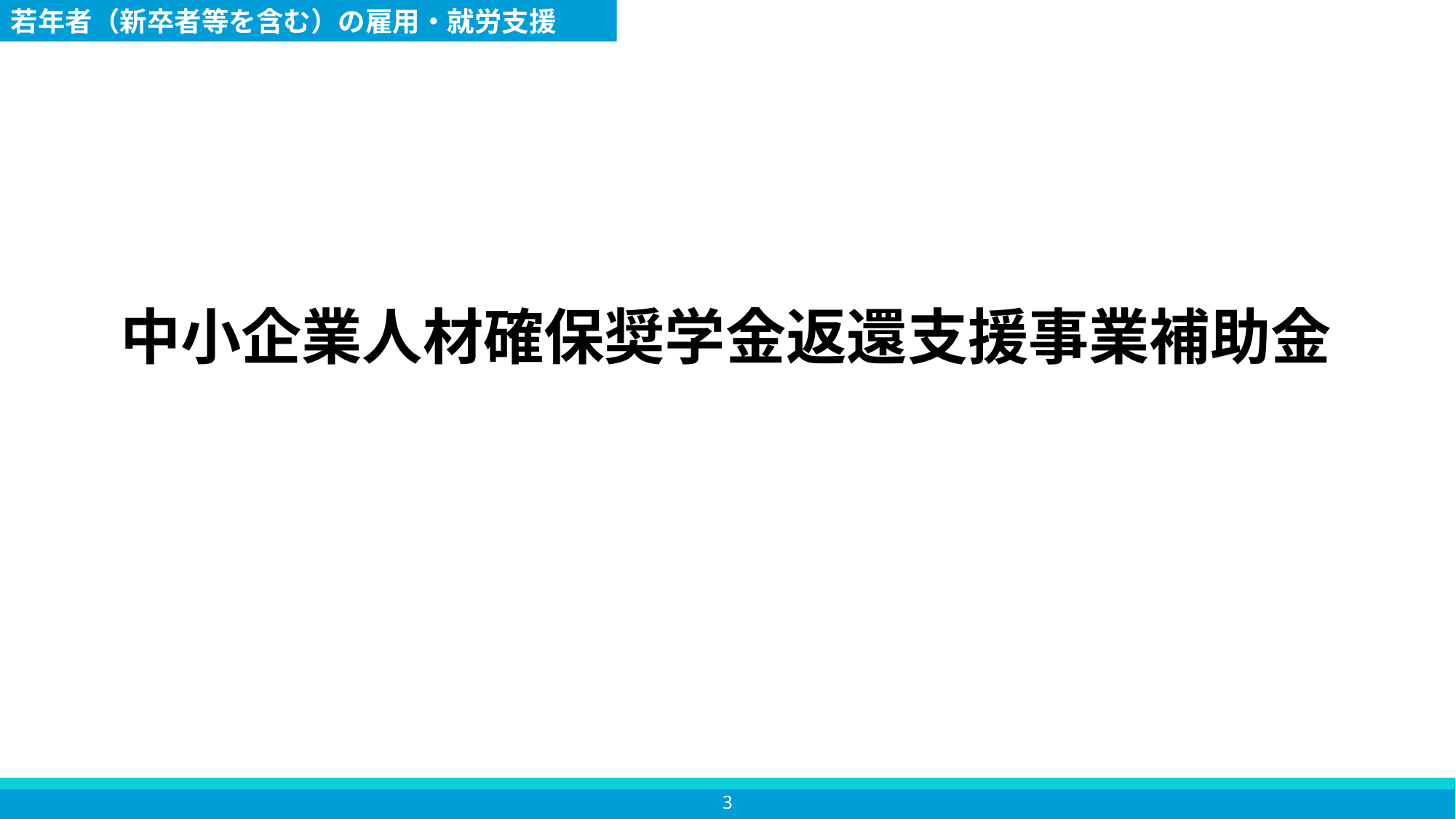

若年者（新卒者等を含む）の雇用・就労支援
中小企業人材確保奨学金返還支援事業補助金

3